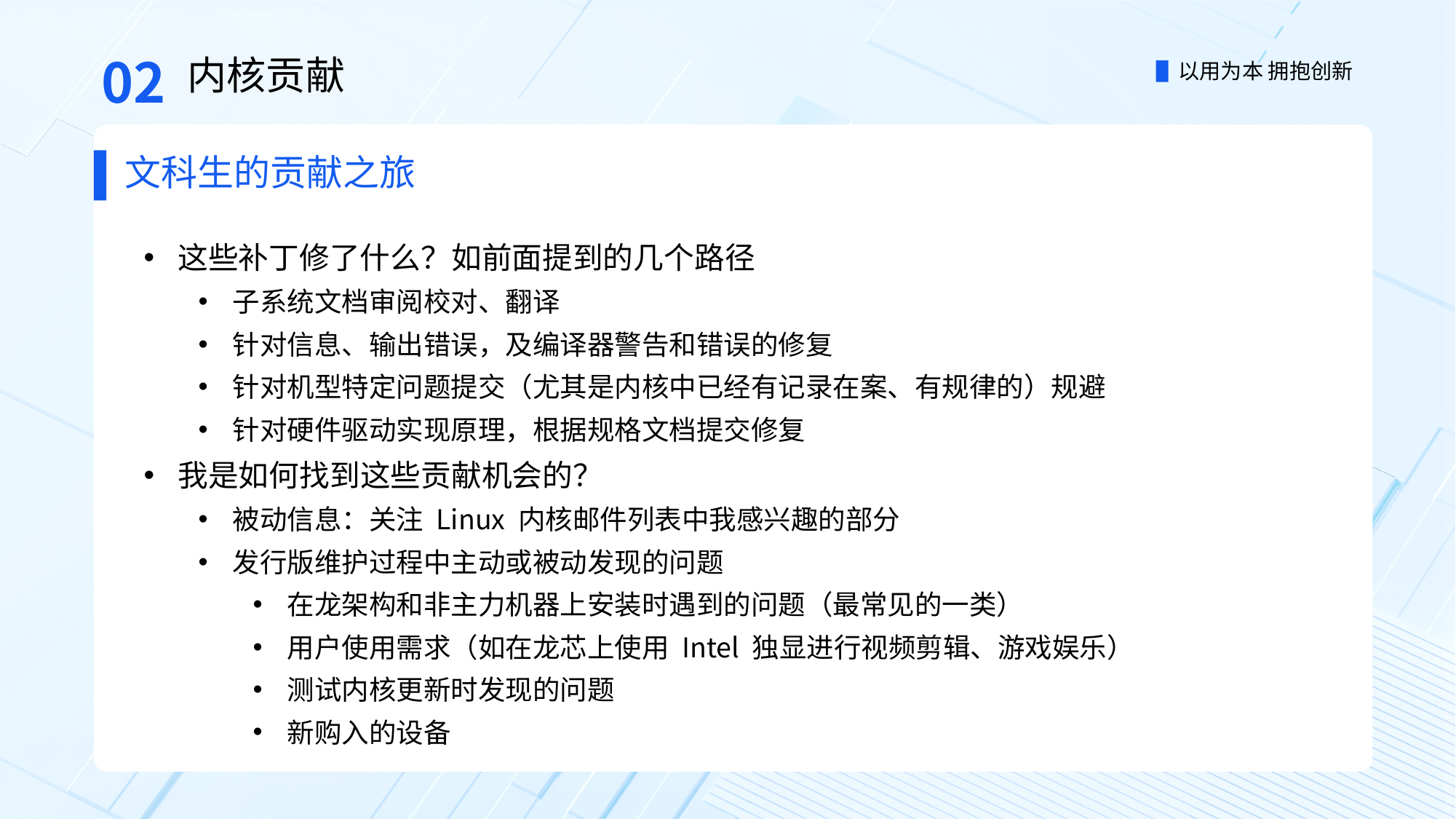

02
内核贡献
文科生的贡献之旅
这些补丁修了什么？如前面提到的几个路径
子系统文档审阅校对、翻译
针对信息、输出错误，及编译器警告和错误的修复
针对机型特定问题提交（尤其是内核中已经有记录在案、有规律的）规避
针对硬件驱动实现原理，根据规格文档提交修复
我是如何找到这些贡献机会的？
被动信息：关注 Linux 内核邮件列表中我感兴趣的部分
发行版维护过程中主动或被动发现的问题
在龙架构和非主力机器上安装时遇到的问题（最常见的一类）
用户使用需求（如在龙芯上使用 Intel 独显进行视频剪辑、游戏娱乐）
测试内核更新时发现的问题
新购入的设备